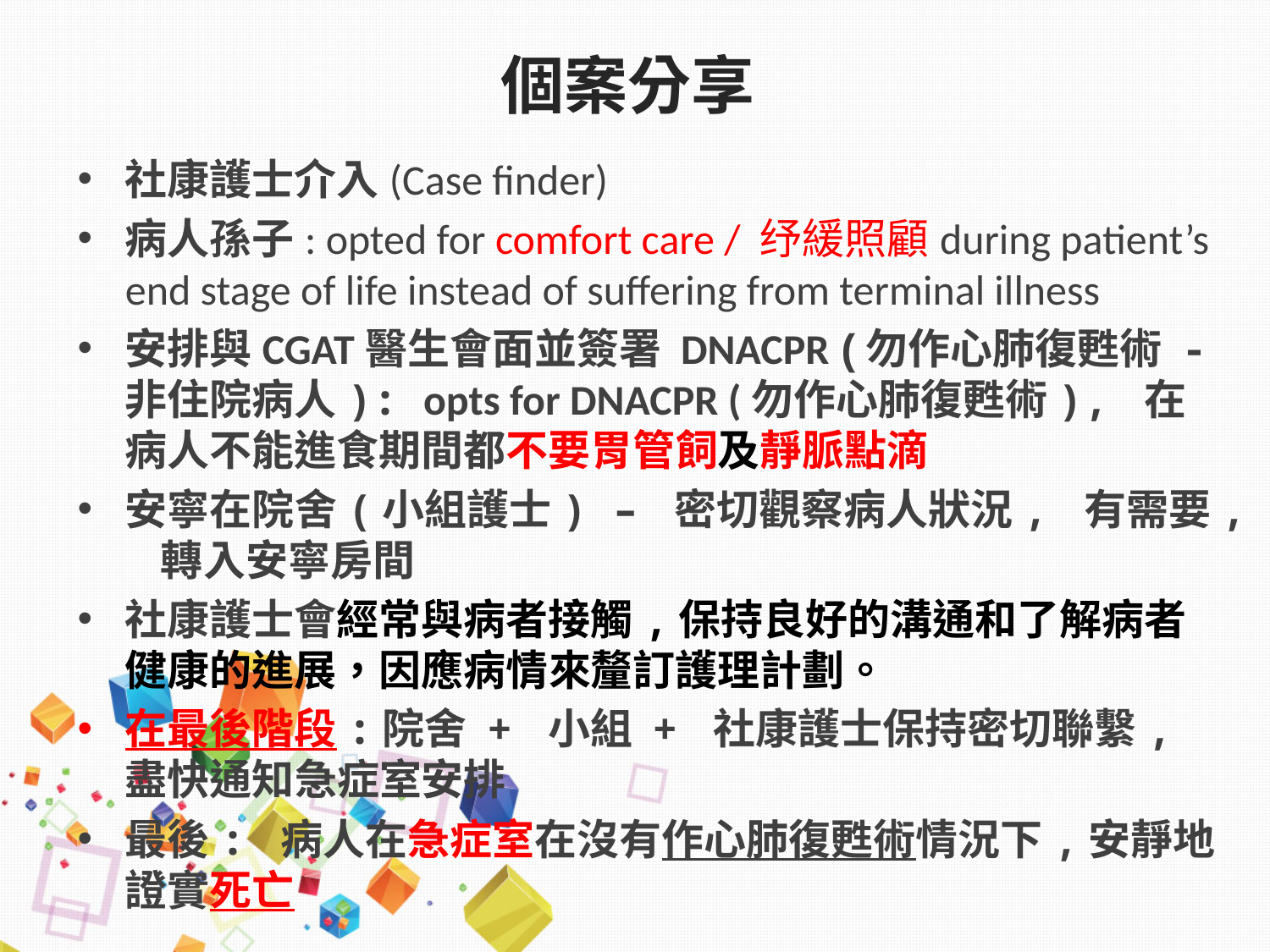

# 個案分享
社康護士介入(Case finder)
病人孫子: opted for comfort care / 纾緩照顧during patient’s end stage of life instead of suffering from terminal illness
安排與CGAT醫生會面並簽署 DNACPR (勿作心肺復甦術 - 非住院病人): opts for DNACPR (勿作心肺復甦術), 在病人不能進食期間都不要胃管飼及靜脈點滴
安寧在院舍(小組護士) – 密切觀察病人狀況, 有需要, 轉入安寧房間
社康護士會經常與病者接觸,保持良好的溝通和了解病者健康的進展，因應病情來釐訂護理計劃。
在最後階段:院舍 + 小組 + 社康護士保持密切聯繫,盡快通知急症室安排
最後: 病人在急症室在沒有作心肺復甦術情況下,安靜地證實死亡